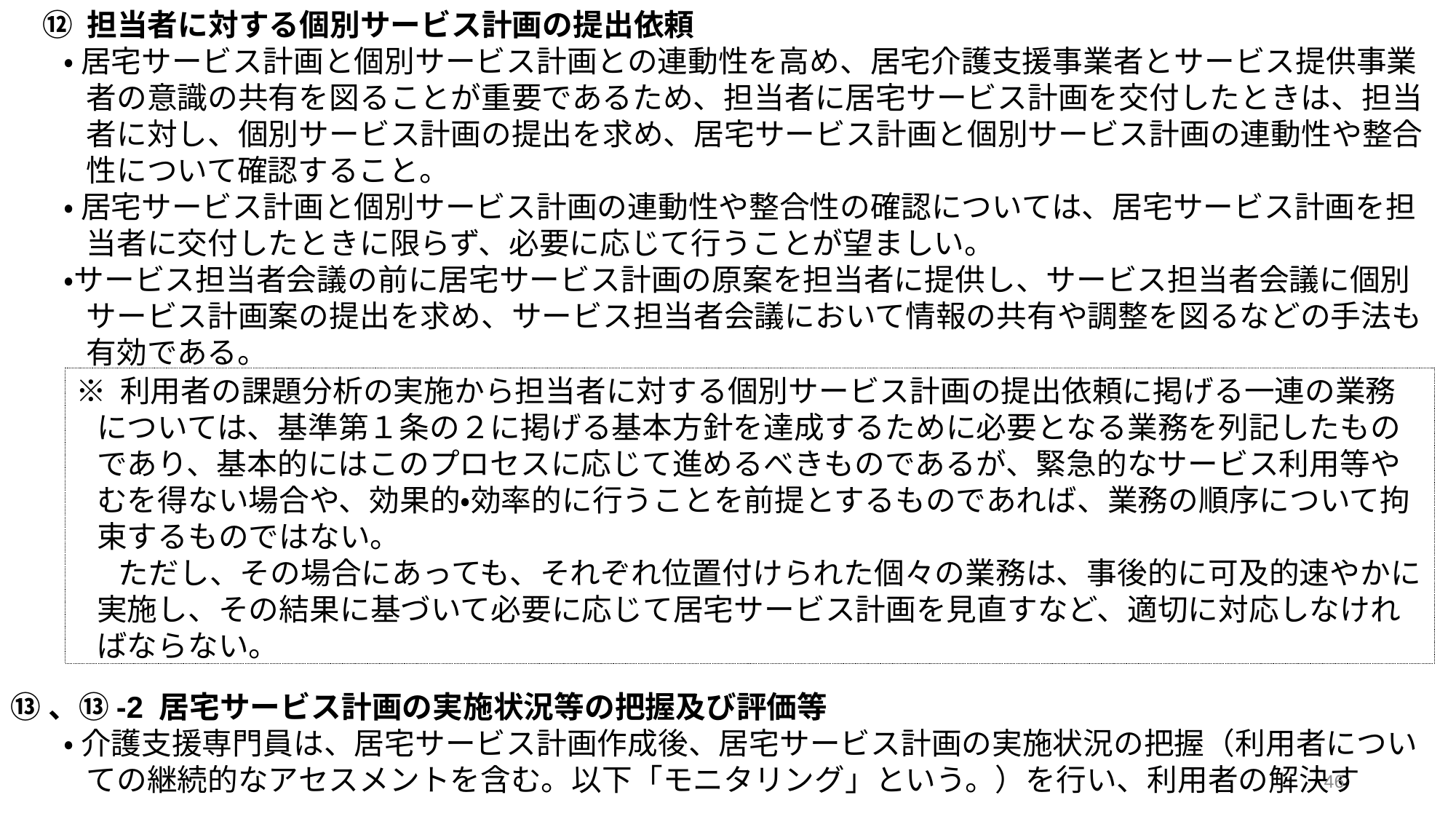

⑫ 担当者に対する個別サービス計画の提出依頼
・ 居宅サービス計画と個別サービス計画との連動性を高め、居宅介護支援事業者とサービス提供事業者の意識の共有を図ることが重要であるため、担当者に居宅サービス計画を交付したときは、担当者に対し、個別サービス計画の提出を求め、居宅サービス計画と個別サービス計画の連動性や整合性について確認すること。
・ 居宅サービス計画と個別サービス計画の連動性や整合性の確認については、居宅サービス計画を担当者に交付したときに限らず、必要に応じて行うことが望ましい。
・サービス担当者会議の前に居宅サービス計画の原案を担当者に提供し、サービス担当者会議に個別サービス計画案の提出を求め、サービス担当者会議において情報の共有や調整を図るなどの手法も有効である。

⑬、⑬-2 居宅サービス計画の実施状況等の把握及び評価等
・ 介護支援専門員は、居宅サービス計画作成後、居宅サービス計画の実施状況の把握（利用者についての継続的なアセスメントを含む。以下「モニタリング」という。）を行い、利用者の解決す
※ 利用者の課題分析の実施から担当者に対する個別サービス計画の提出依頼に掲げる一連の業務については、基準第１条の２に掲げる基本方針を達成するために必要となる業務を列記したものであり、基本的にはこのプロセスに応じて進めるべきものであるが、緊急的なサービス利用等やむを得ない場合や、効果的・効率的に行うことを前提とするものであれば、業務の順序について拘束するものではない。
ただし、その場合にあっても、それぞれ位置付けられた個々の業務は、事後的に可及的速やかに実施し、その結果に基づいて必要に応じて居宅サービス計画を見直すなど、適切に対応しなければならない。
46